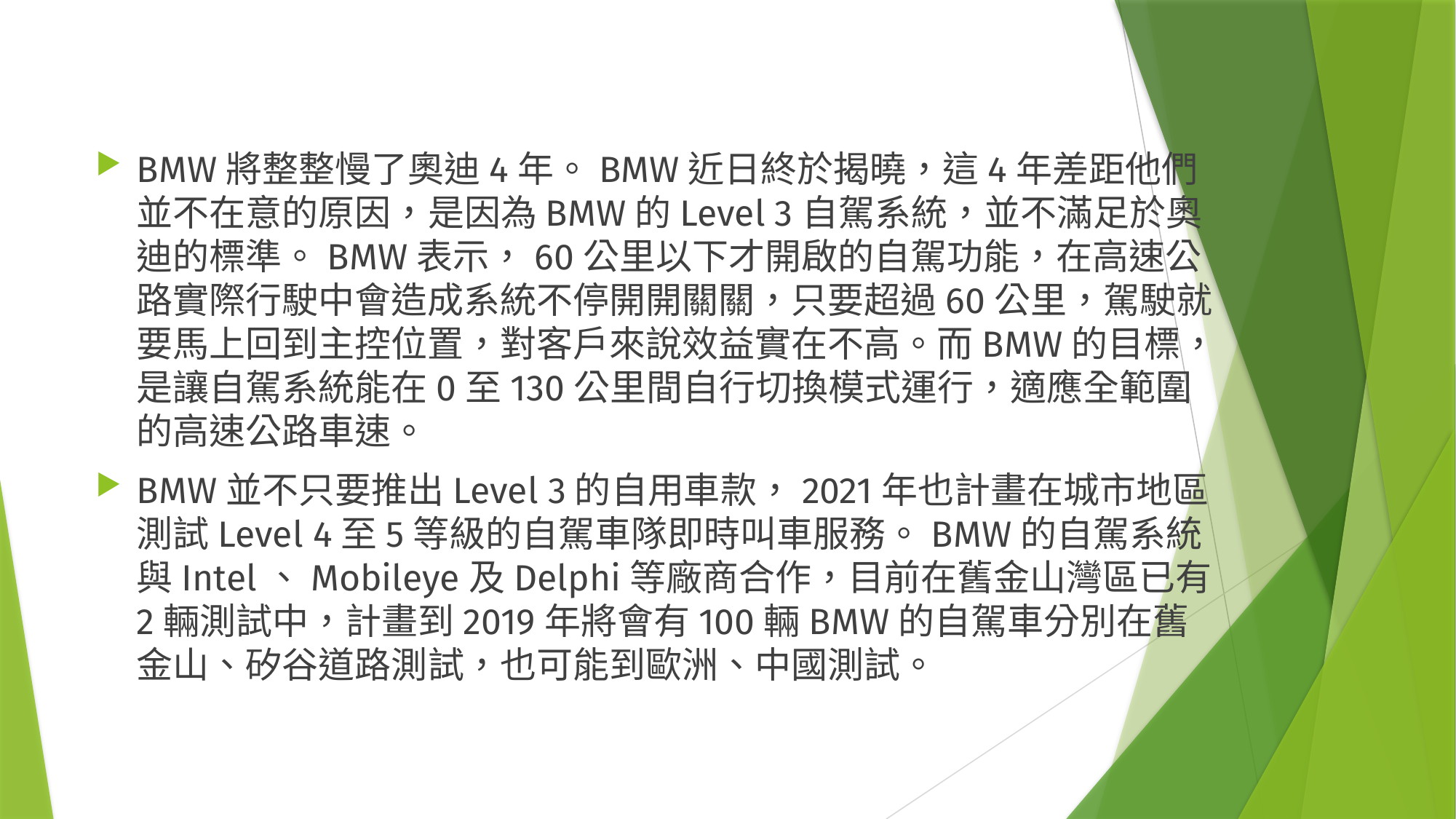

BMW將整整慢了奧迪4年。BMW近日終於揭曉，這4年差距他們並不在意的原因，是因為BMW的Level 3自駕系統，並不滿足於奧迪的標準。BMW表示，60公里以下才開啟的自駕功能，在高速公路實際行駛中會造成系統不停開開關關，只要超過60公里，駕駛就要馬上回到主控位置，對客戶來說效益實在不高。而BMW的目標，是讓自駕系統能在0至130公里間自行切換模式運行，適應全範圍的高速公路車速。
BMW並不只要推出Level 3的自用車款，2021年也計畫在城市地區測試Level 4至5等級的自駕車隊即時叫車服務。BMW的自駕系統與Intel、Mobileye及Delphi等廠商合作，目前在舊金山灣區已有2輛測試中，計畫到2019年將會有100輛BMW的自駕車分別在舊金山、矽谷道路測試，也可能到歐洲、中國測試。